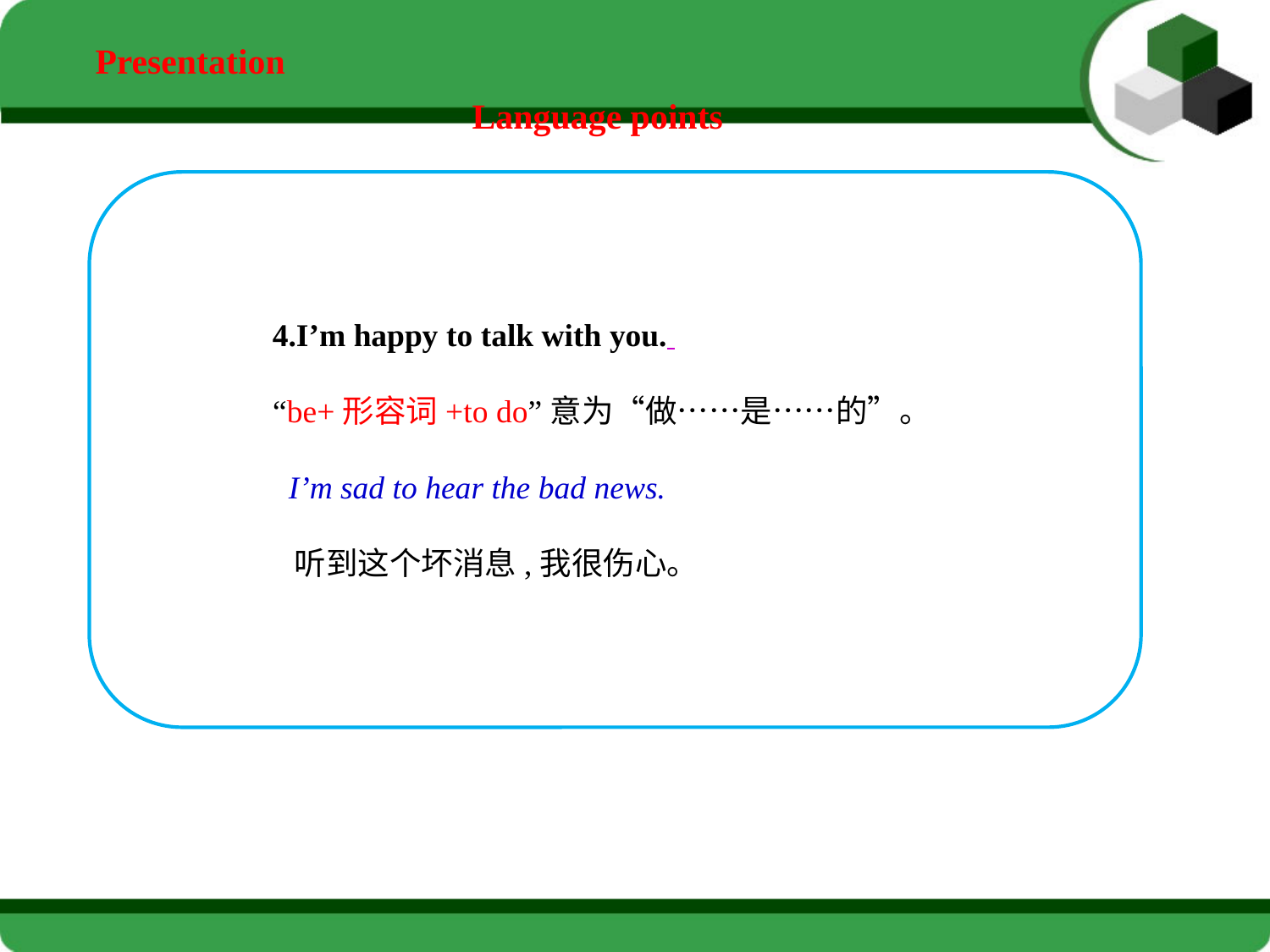

Presentation
Language points

4.I’m happy to talk with you.
    “be+形容词+to do”意为“做……是……的”。
  I’m sad to hear the bad news.
  听到这个坏消息,我很伤心。